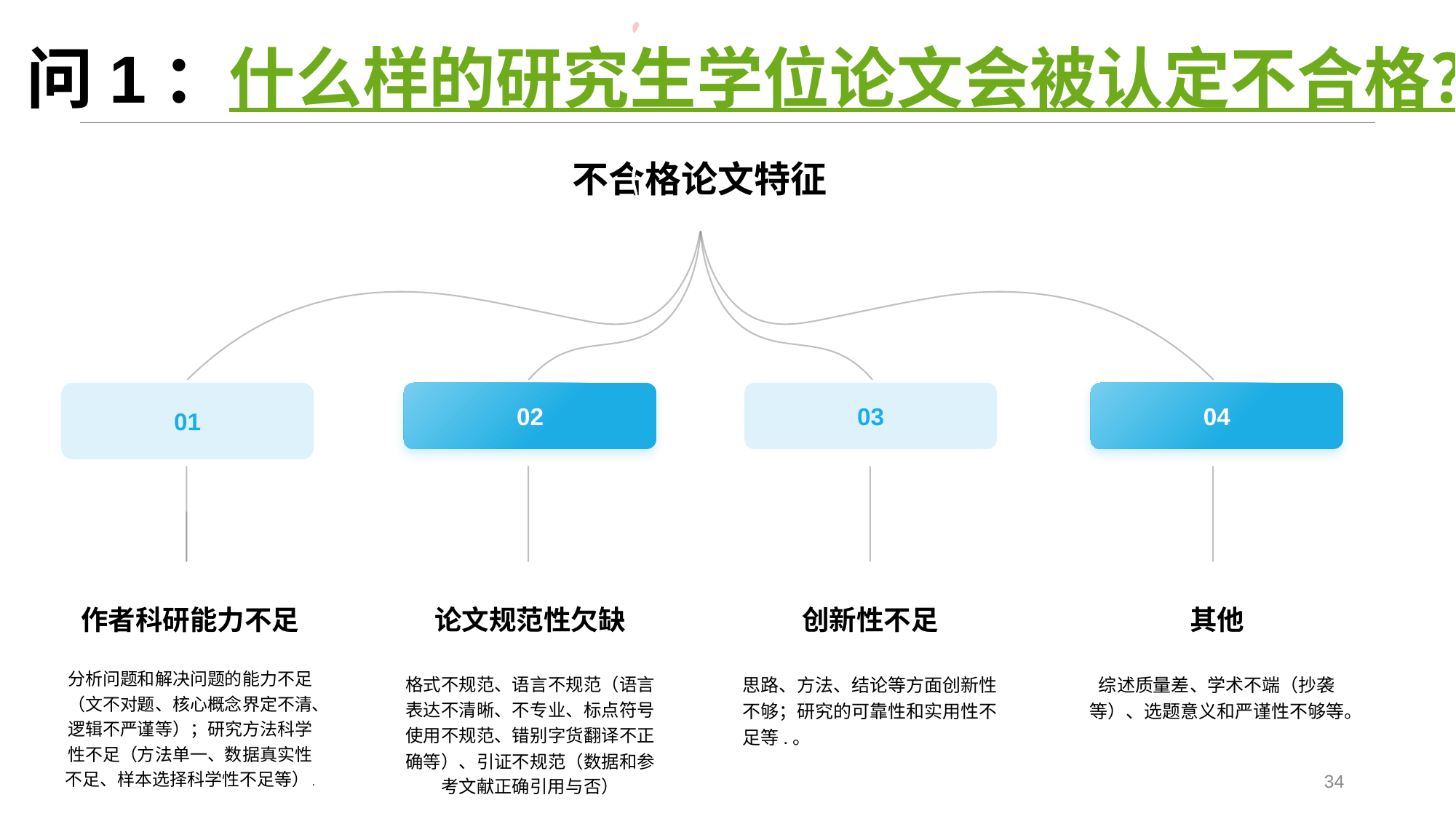

不合格论文特征

01

作者科研能力不足

分析问题和解决问题的能力不足（文不对题、核心概念界定不清、逻辑不严谨等）；研究方法科学性不足（方法单一、数据真实性不足、样本选择科学性不足等）.
02

论文规范性欠缺
格式不规范、语言不规范（语言表达不清晰、不专业、标点符号使用不规范、错别字货翻译不正确等）、引证不规范（数据和参考文献正确引用与否）
03

创新性不足
思路、方法、结论等方面创新性不够；研究的可靠性和实用性不足等.。
04

其他
综述质量差、学术不端（抄袭等）、选题意义和严谨性不够等。
问1：什么样的研究生学位论文会被认定不合格？
34